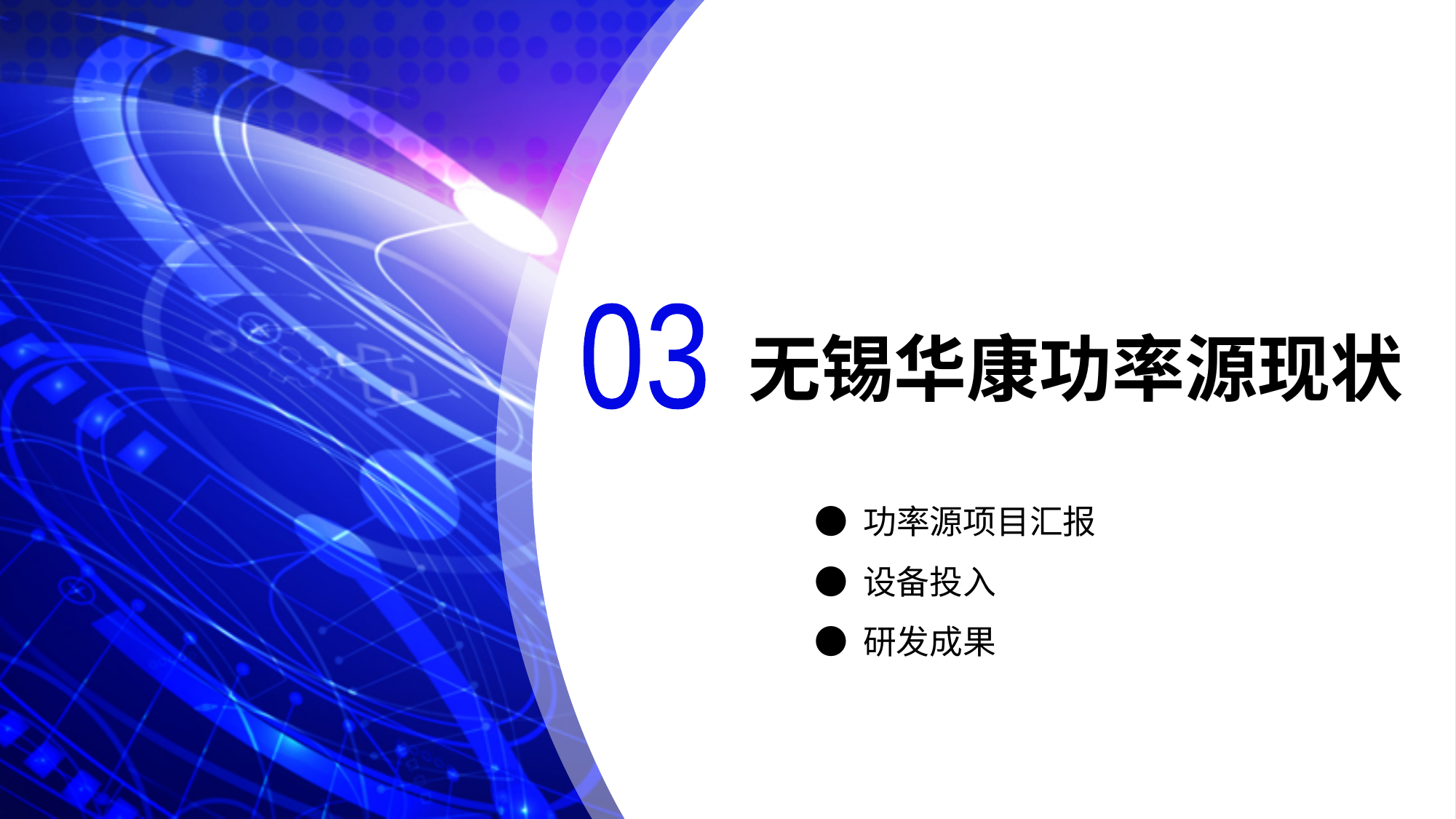

03
# 无锡华康功率源现状
● 功率源项目汇报
● 设备投入
● 研发成果